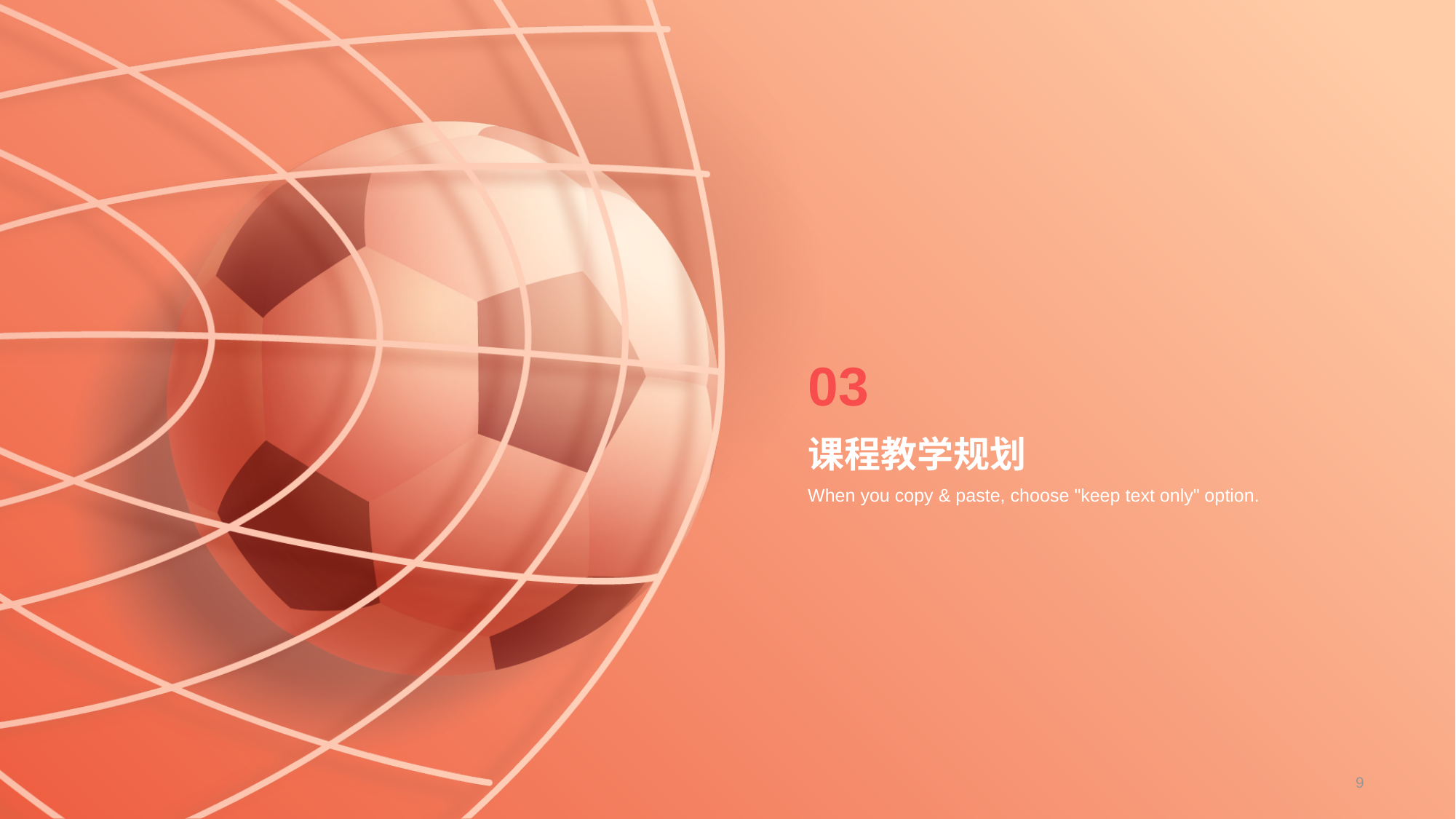

03
# 课程教学规划
When you copy & paste, choose "keep text only" option.
9